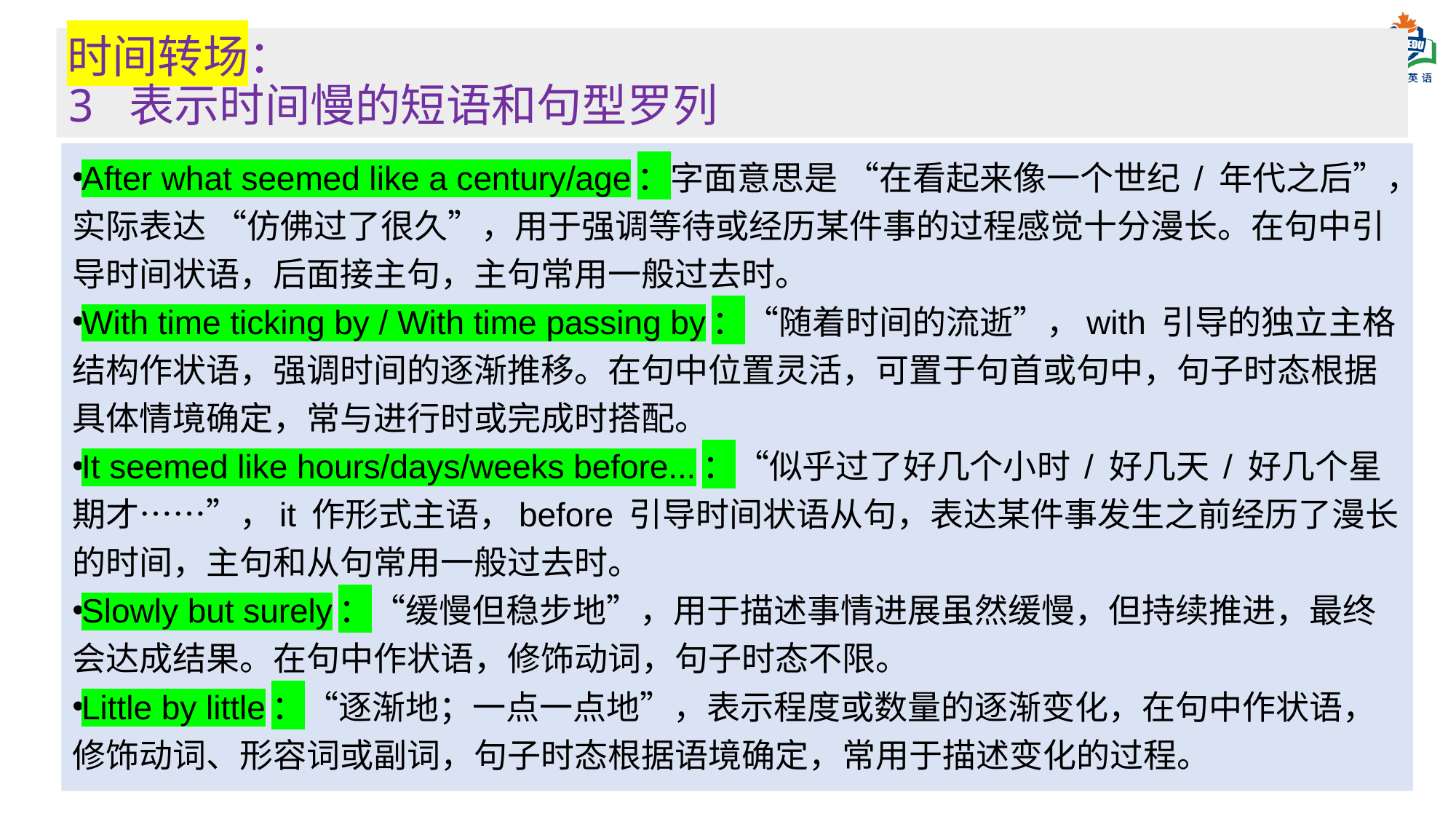

# 时间转场： 3 表示时间慢的短语和句型罗列
After what seemed like a century/age：字面意思是 “在看起来像一个世纪 / 年代之后”，实际表达 “仿佛过了很久”，用于强调等待或经历某件事的过程感觉十分漫长。在句中引导时间状语，后面接主句，主句常用一般过去时。
With time ticking by / With time passing by：“随着时间的流逝”，with 引导的独立主格结构作状语，强调时间的逐渐推移。在句中位置灵活，可置于句首或句中，句子时态根据具体情境确定，常与进行时或完成时搭配。
It seemed like hours/days/weeks before...：“似乎过了好几个小时 / 好几天 / 好几个星期才……”，it 作形式主语，before 引导时间状语从句，表达某件事发生之前经历了漫长的时间，主句和从句常用一般过去时。
Slowly but surely：“缓慢但稳步地”，用于描述事情进展虽然缓慢，但持续推进，最终会达成结果。在句中作状语，修饰动词，句子时态不限。
Little by little：“逐渐地；一点一点地”，表示程度或数量的逐渐变化，在句中作状语，修饰动词、形容词或副词，句子时态根据语境确定，常用于描述变化的过程。